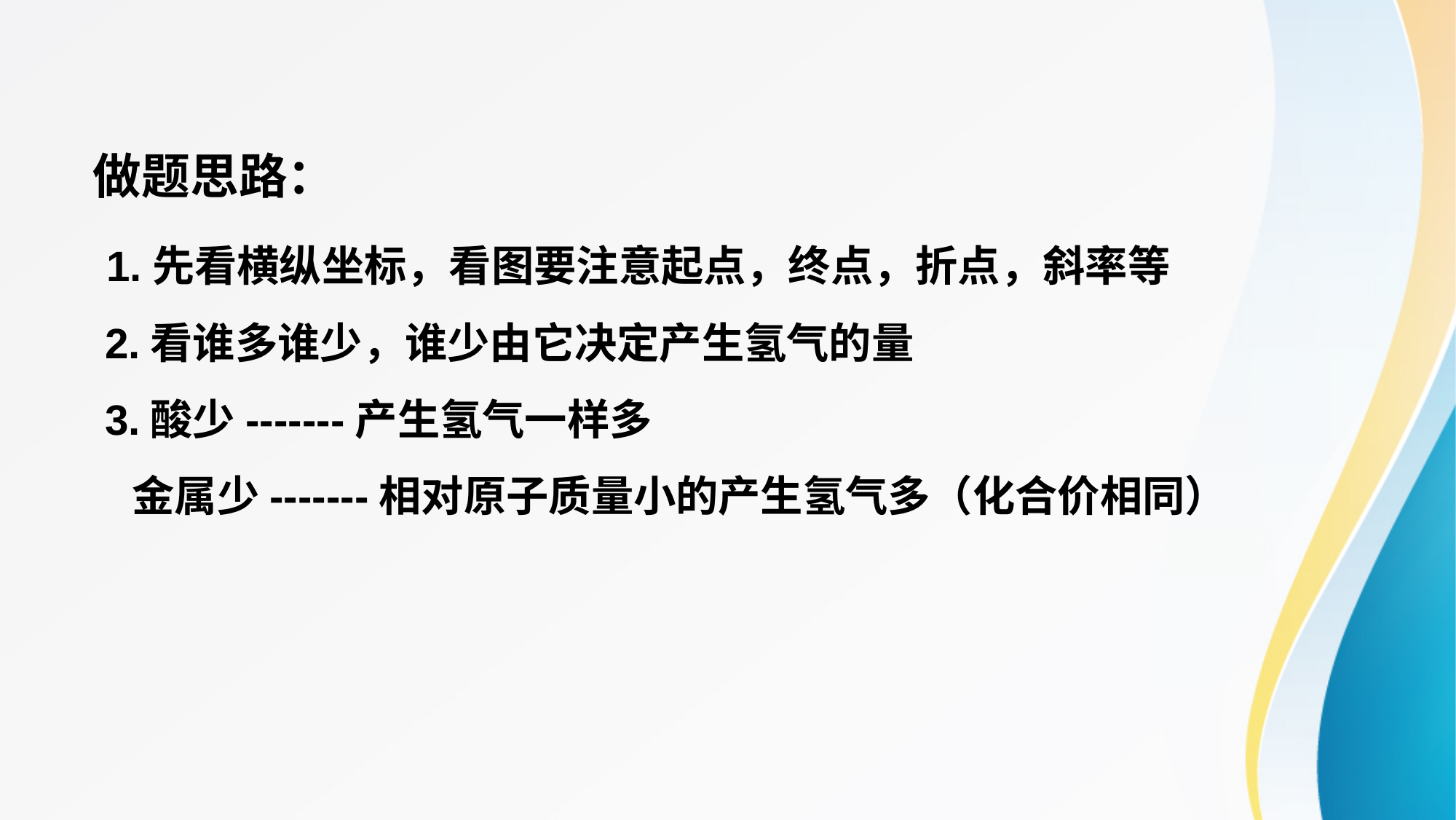

做题思路：
 1.先看横纵坐标，看图要注意起点，终点，折点，斜率等
 2.看谁多谁少，谁少由它决定产生氢气的量
 3.酸少-------产生氢气一样多
   金属少-------相对原子质量小的产生氢气多（化合价相同）